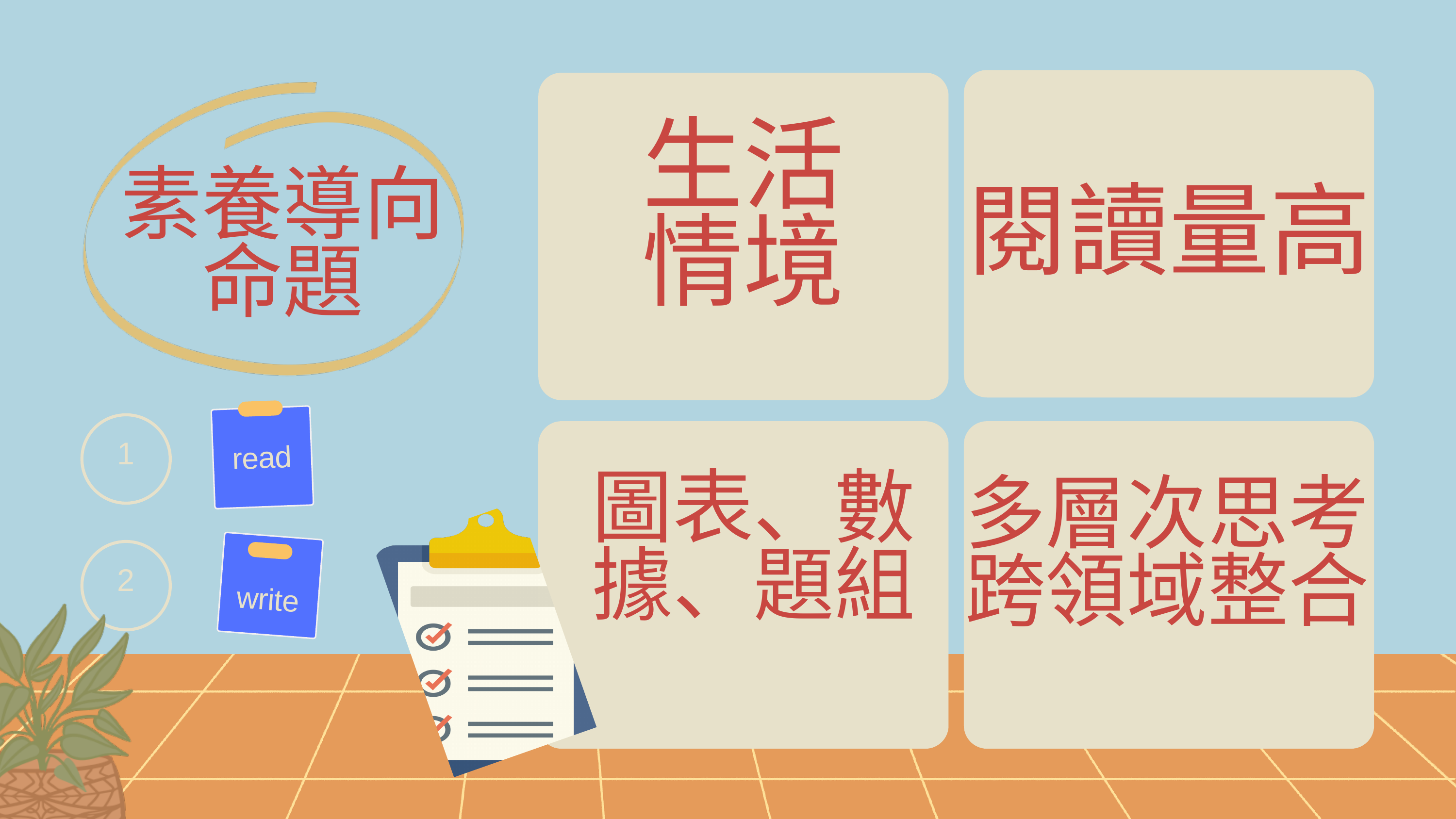

生活
情境
素養導向
命題
閱讀量高

read
1
圖表、數據、題組
多層次思考跨領域整合

2
write